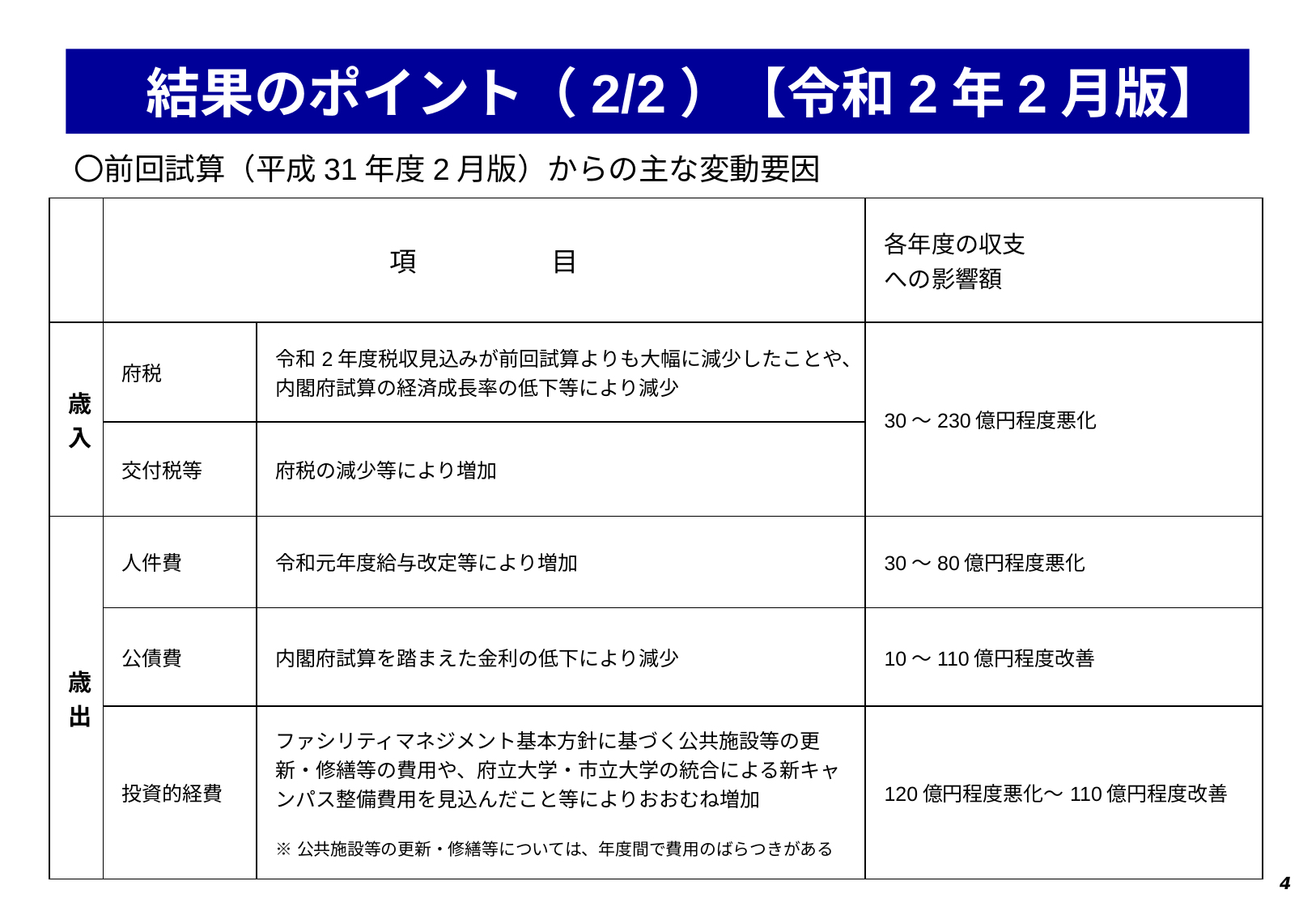

# 結果のポイント（2/2）【令和2年2月版】
〇前回試算（平成31年度2月版）からの主な変動要因
|  | 項　　　　　目 |  | 各年度の収支 への影響額 |
| --- | --- | --- | --- |
| 歳入 | 府税 | 令和2年度税収見込みが前回試算よりも大幅に減少したことや、内閣府試算の経済成長率の低下等により減少 | 30～230億円程度悪化 |
|  | 交付税等 | 府税の減少等により増加 |  |
| 歳出 | 人件費 | 令和元年度給与改定等により増加 | 30～80億円程度悪化 |
|  | 公債費 | 内閣府試算を踏まえた金利の低下により減少 | 10～110億円程度改善 |
|  | 投資的経費 | ファシリティマネジメント基本方針に基づく公共施設等の更新・修繕等の費用や、府立大学・市立大学の統合による新キャンパス整備費用を見込んだこと等によりおおむね増加 ※公共施設等の更新・修繕等については、年度間で費用のばらつきがある | 120億円程度悪化～110億円程度改善 |
4